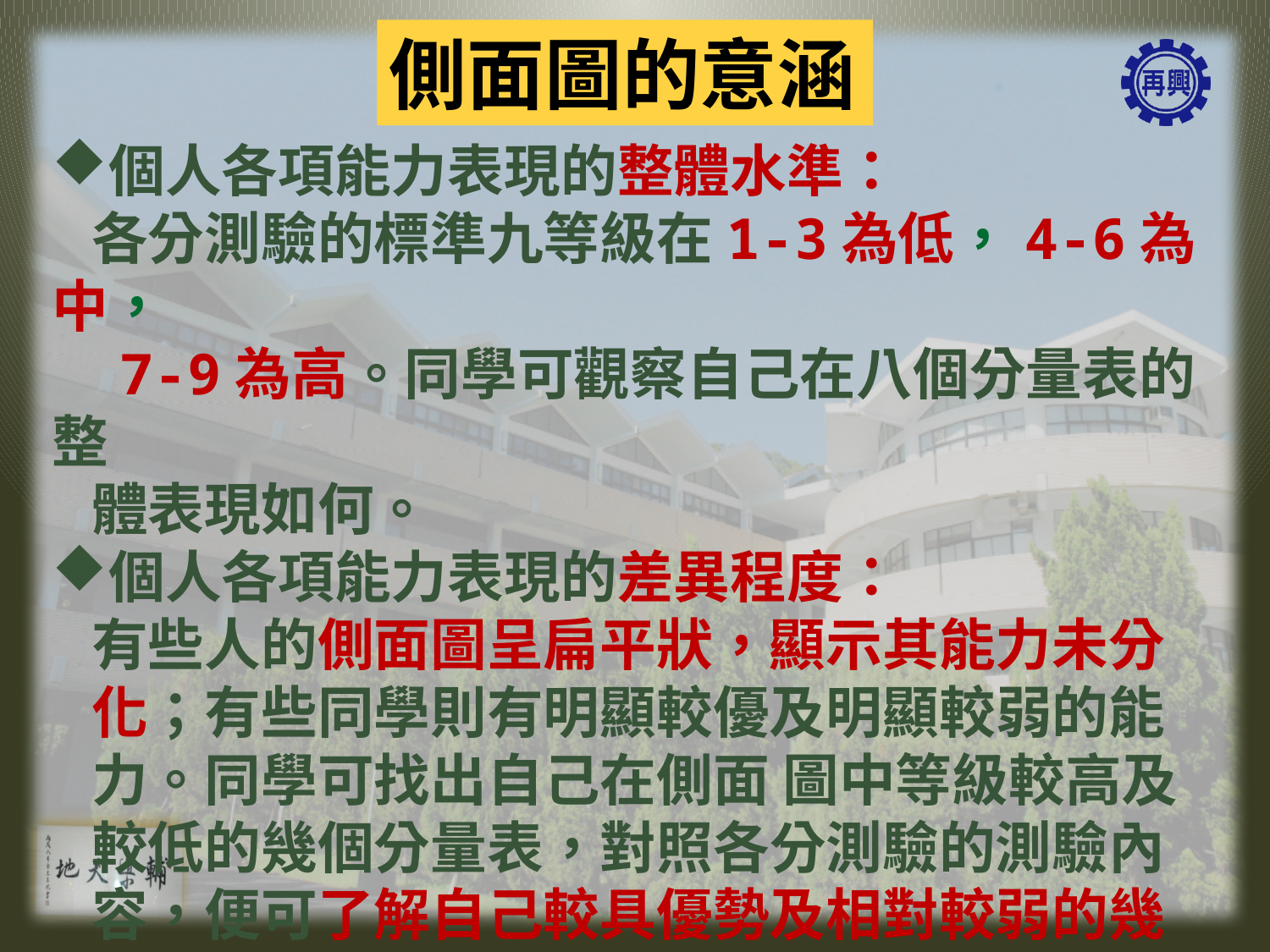

側面圖的意涵
個人各項能力表現的整體水準：
  各分測驗的標準九等級在1-3為低，4-6為中，
  7-9為高。同學可觀察自己在八個分量表的整
  體表現如何。
個人各項能力表現的差異程度：
  有些人的側面圖呈扁平狀，顯示其能力未分
  化；有些同學則有明顯較優及明顯較弱的能
  力。同學可找出自己在側面 圖中等級較高及
  較低的幾個分量表，對照各分測驗的測驗內
  容，便可了解自己較具優勢及相對較弱的幾
  種能力。